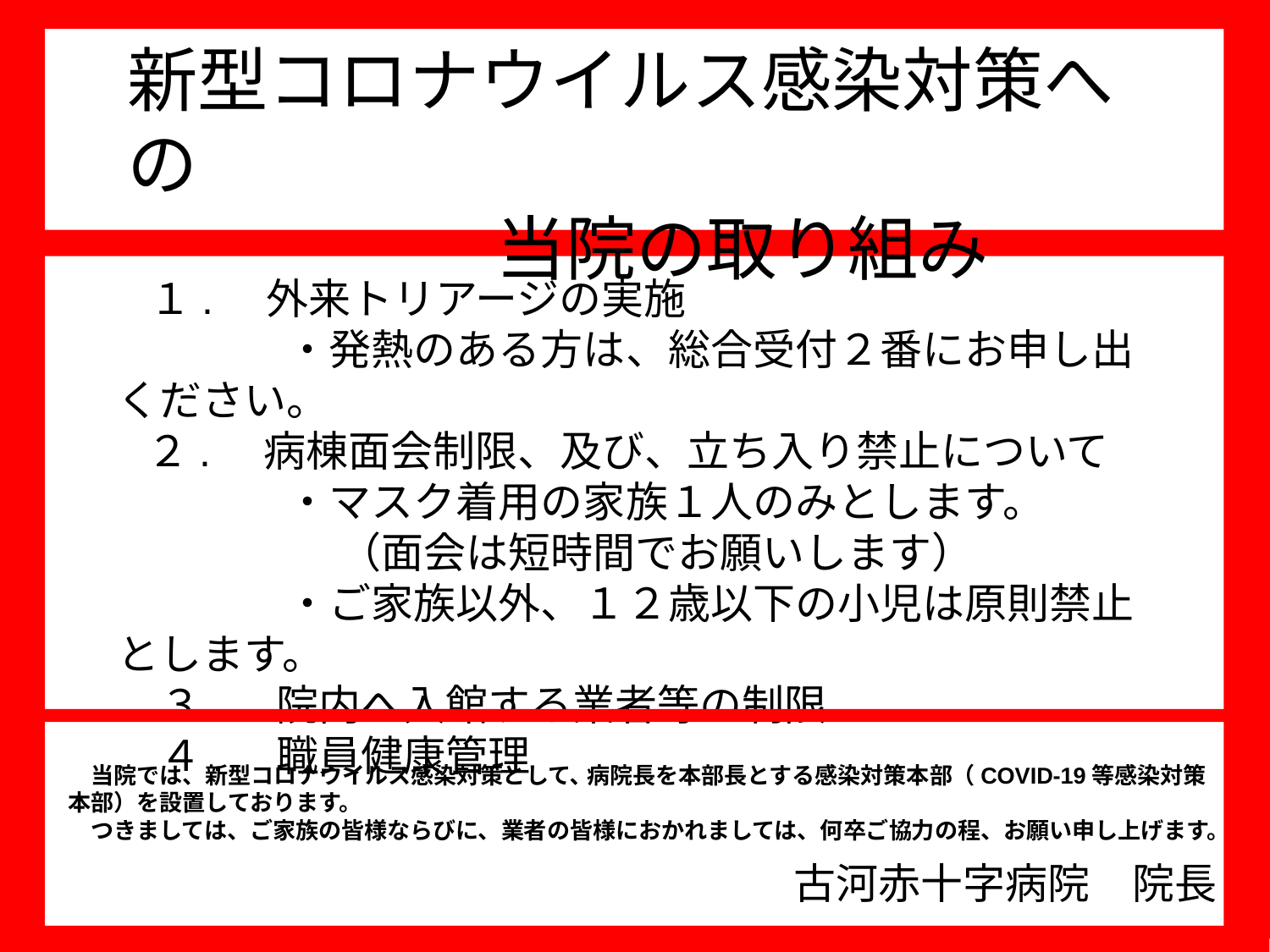

新型コロナウイルス感染対策への
　　　　　 当院の取り組み

　１.　外来トリアージの実施
　　　　・発熱のある方は、総合受付２番にお申し出ください。
  ２.　病棟面会制限、及び、立ち入り禁止について
　　　　・マスク着用の家族１人のみとします。
　　　　 　（面会は短時間でお願いします）
　　　　・ご家族以外、１２歳以下の小児は原則禁止とします。
　３.　院内へ入館する業者等の制限
　４.　職員健康管理

　当院では、新型コロナウイルス感染対策として､ 病院長を本部長とする感染対策本部（COVID-19等感染対策本部）を設置しております。
　つきましては、ご家族の皆様ならびに、業者の皆様におかれましては、何卒ご協力の程、お願い申し上げます。
古河赤十字病院　院長